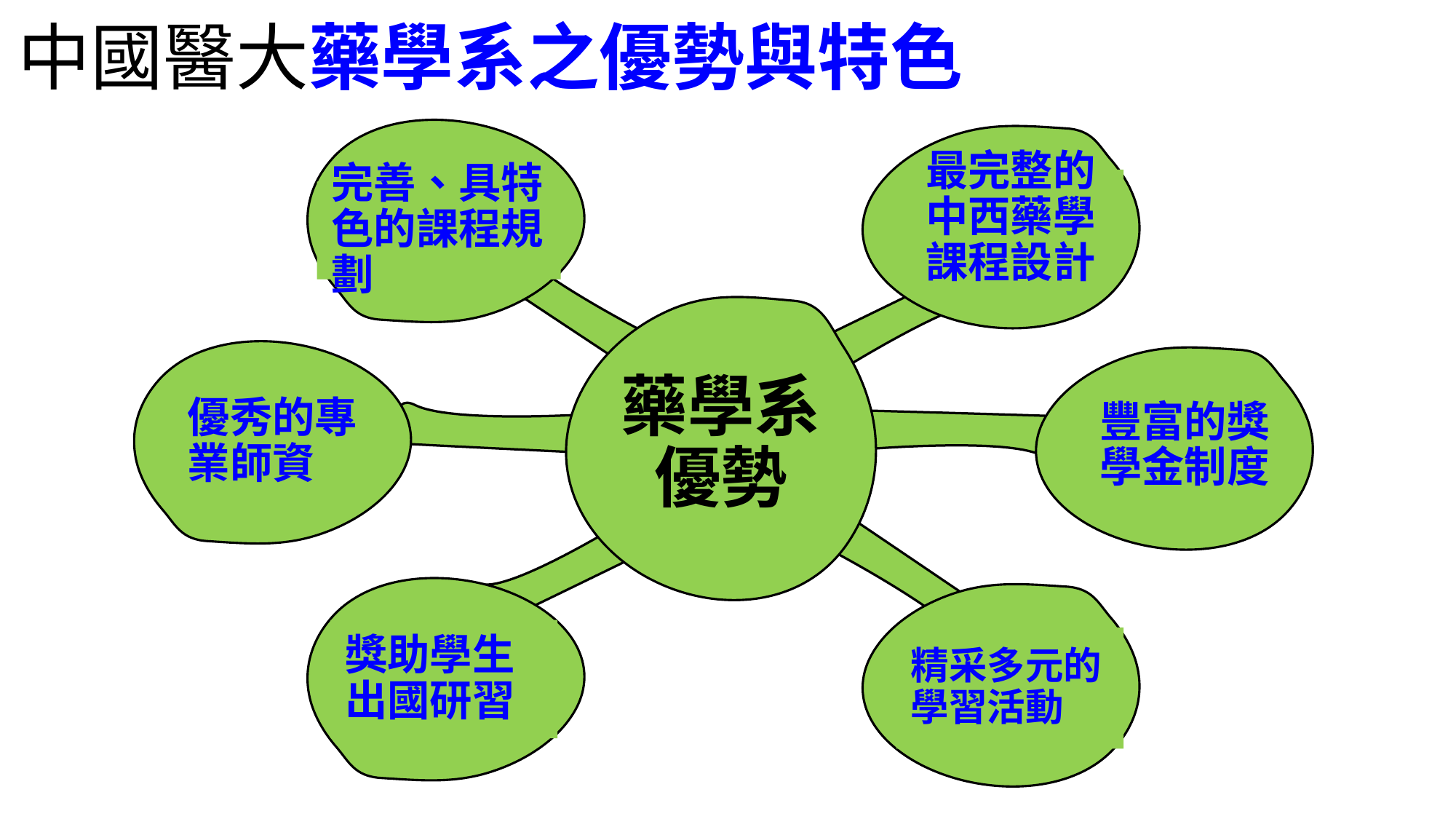

中國醫大藥學系之優勢與特色

最完整的中西藥學課程設計

完善、具特色的課程規劃
藥學系
優勢
優秀的專業師資
豐富的獎學金制度
獎助學生出國研習
精采多元的學習活動